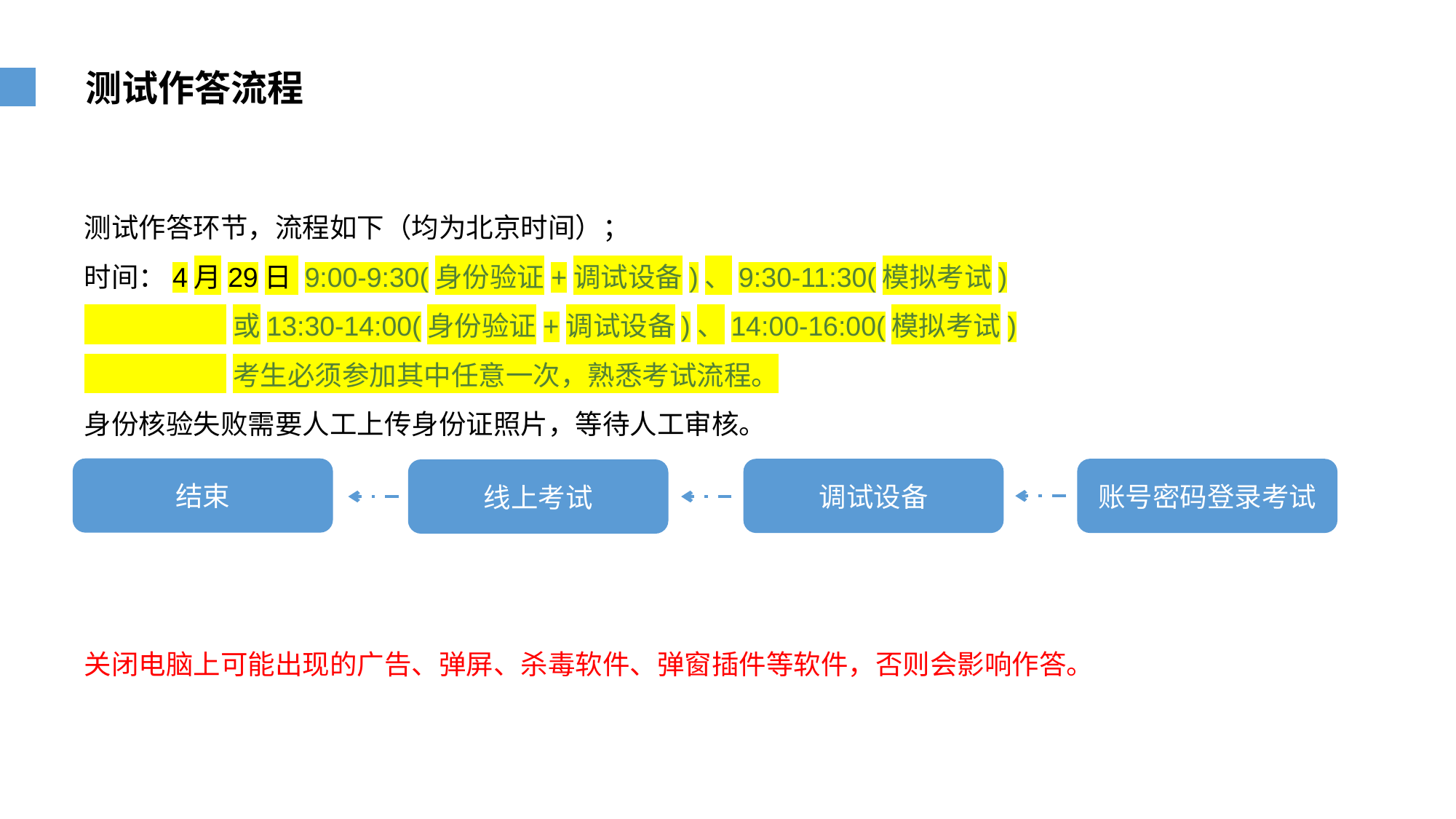

测试作答流程

测试作答环节，流程如下（均为北京时间）；
时间：4月29日 9:00-9:30(身份验证+调试设备)、9:30-11:30(模拟考试)
                       或13:30-14:00(身份验证+调试设备)、14:00-16:00(模拟考试)
                       考生必须参加其中任意一次，熟悉考试流程。
身份核验失败需要人工上传身份证照片，等待人工审核。
结束
调试设备
账号密码登录考试
线上考试
关闭电脑上可能出现的广告、弹屏、杀毒软件、弹窗插件等软件，否则会影响作答。